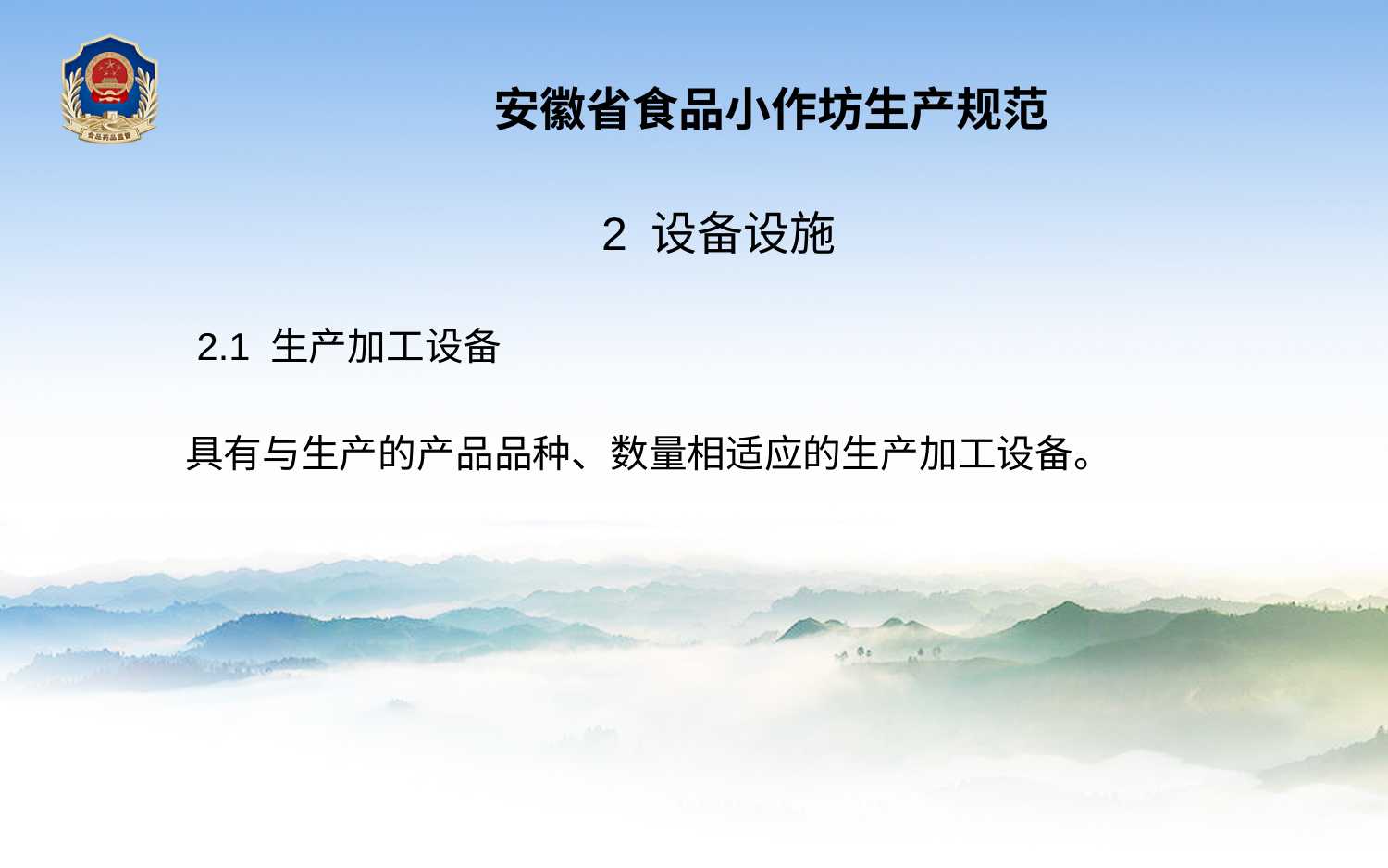

安徽省食品小作坊生产规范

2 设备设施

      2.1 生产加工设备

     具有与生产的产品品种、数量相适应的生产加工设备。